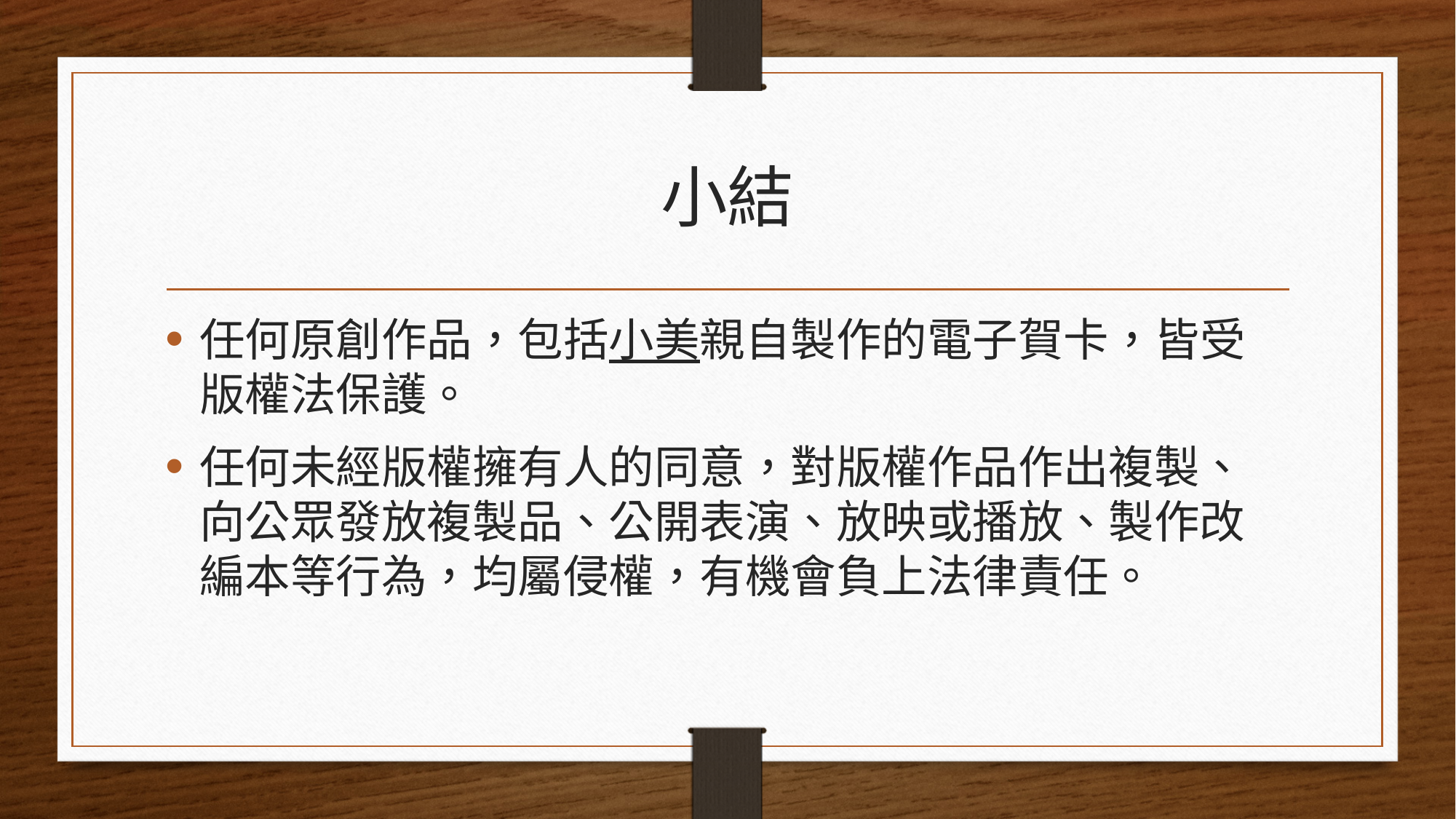

# 小結
任何原創作品，包括小美親自製作的電子賀卡，皆受版權法保護。
任何未經版權擁有人的同意，對版權作品作出複製、向公眾發放複製品、公開表演、放映或播放、製作改編本等行為，均屬侵權，有機會負上法律責任。